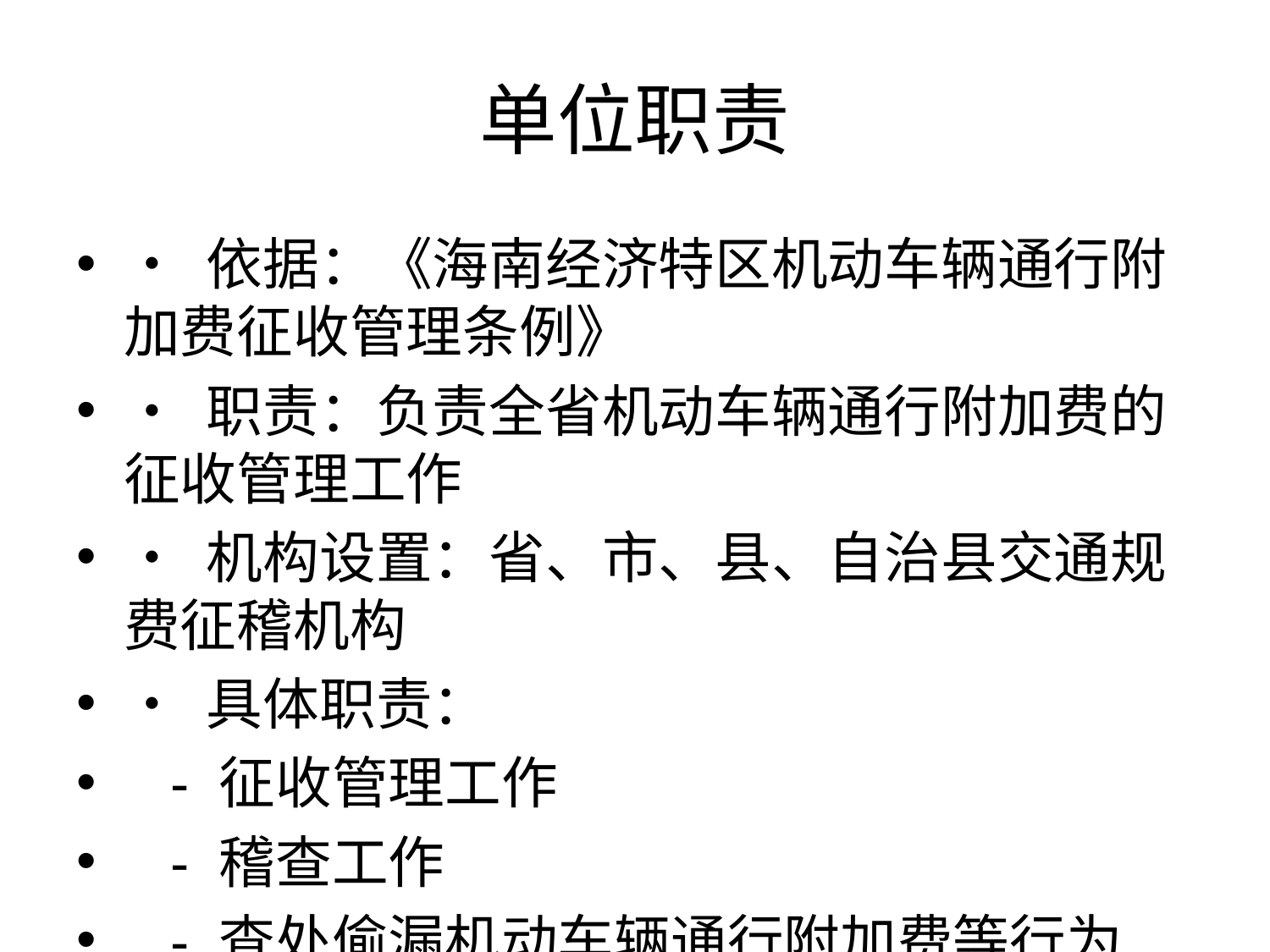

# 单位职责
• 依据：《海南经济特区机动车辆通行附加费征收管理条例》
• 职责：负责全省机动车辆通行附加费的征收管理工作
• 机构设置：省、市、县、自治县交通规费征稽机构
• 具体职责：
   - 征收管理工作
   - 稽查工作
   - 查处偷漏机动车辆通行附加费等行为